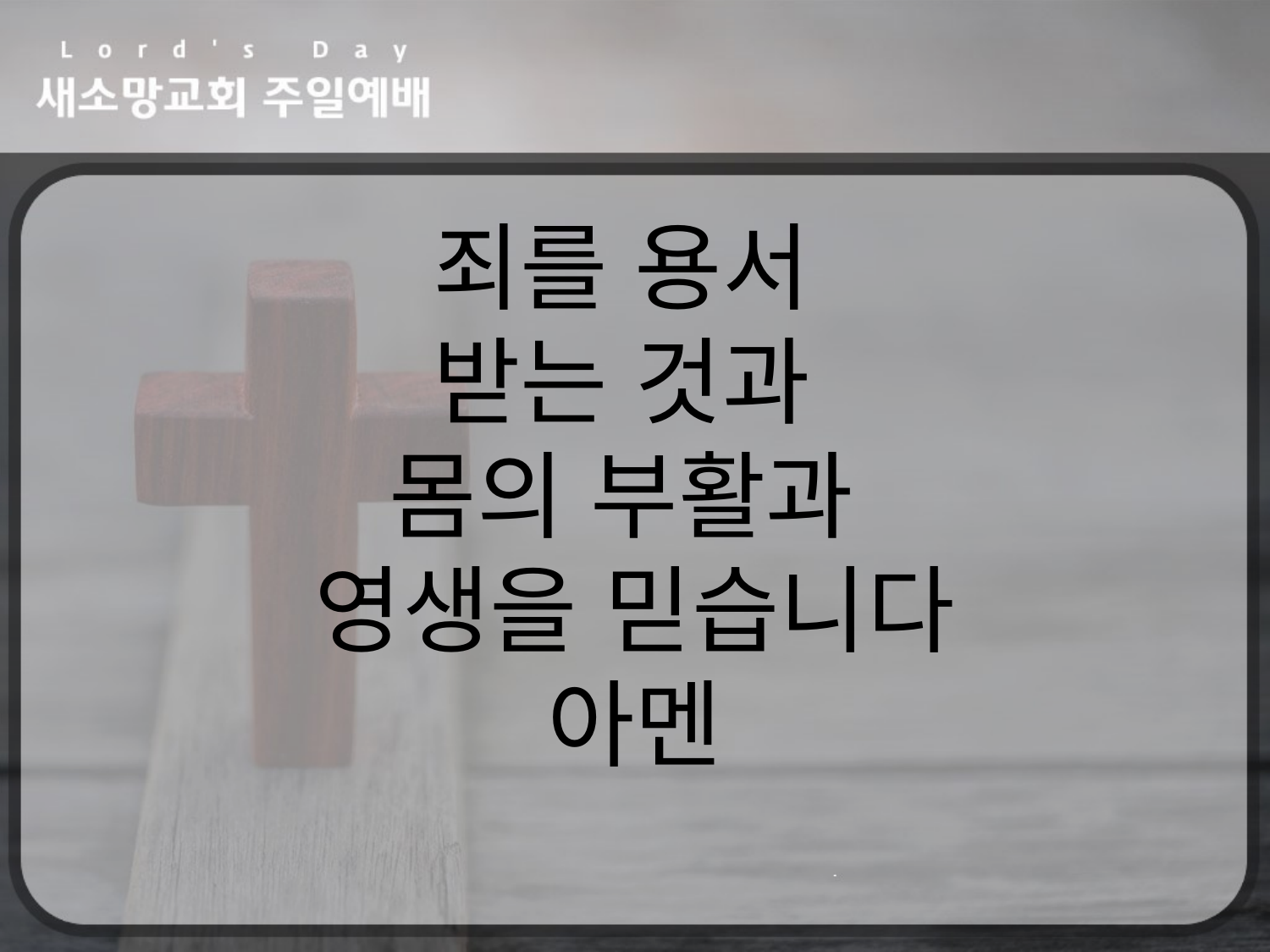

죄를 용서
받는 것과
몸의 부활과
영생을 믿습니다
아멘